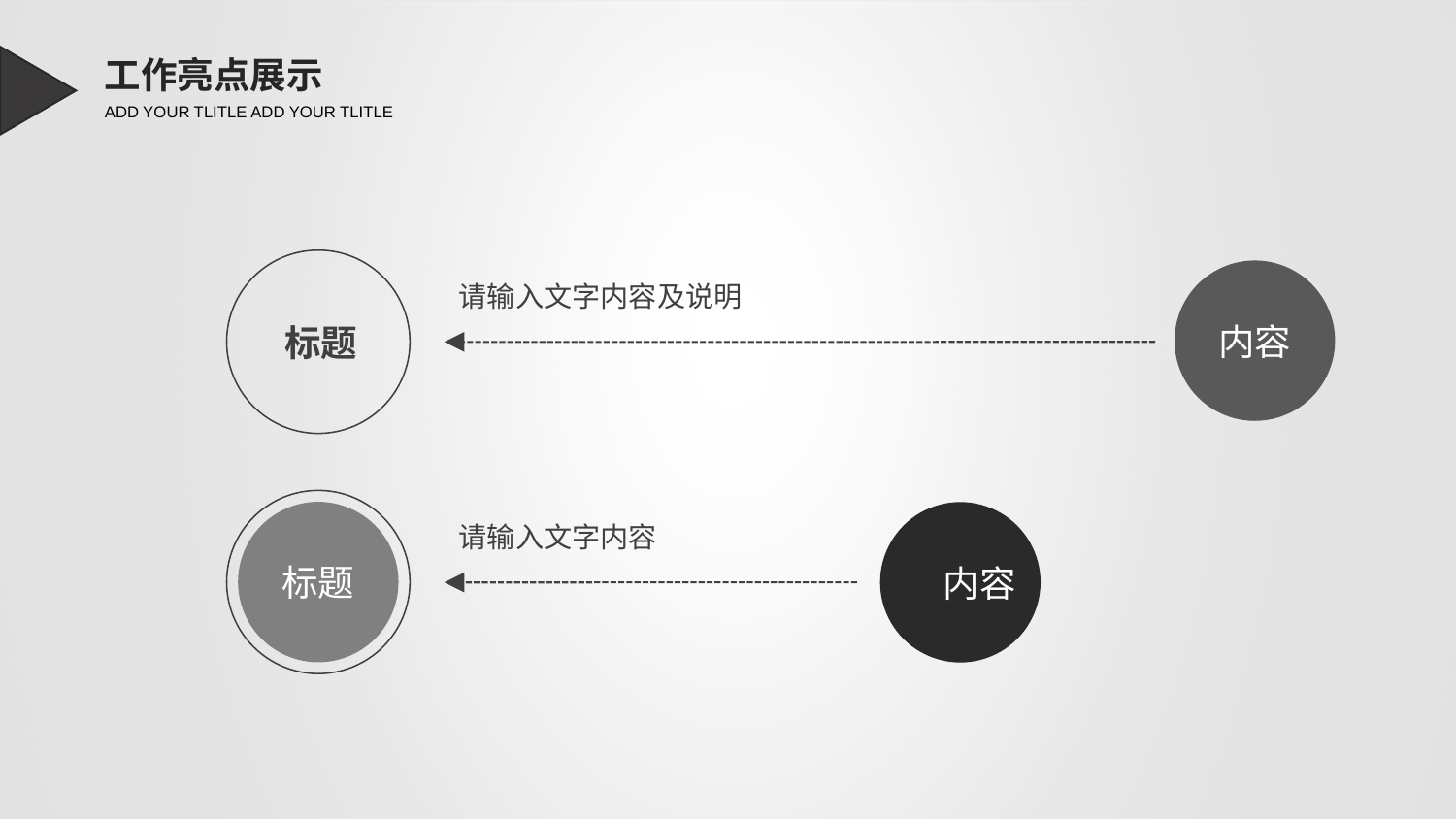

工作亮点展示

ADD YOUR TLITLE ADD YOUR TLITLE
 标题
内容
请输入文字内容及说明

标题
请输入文字内容
  内容